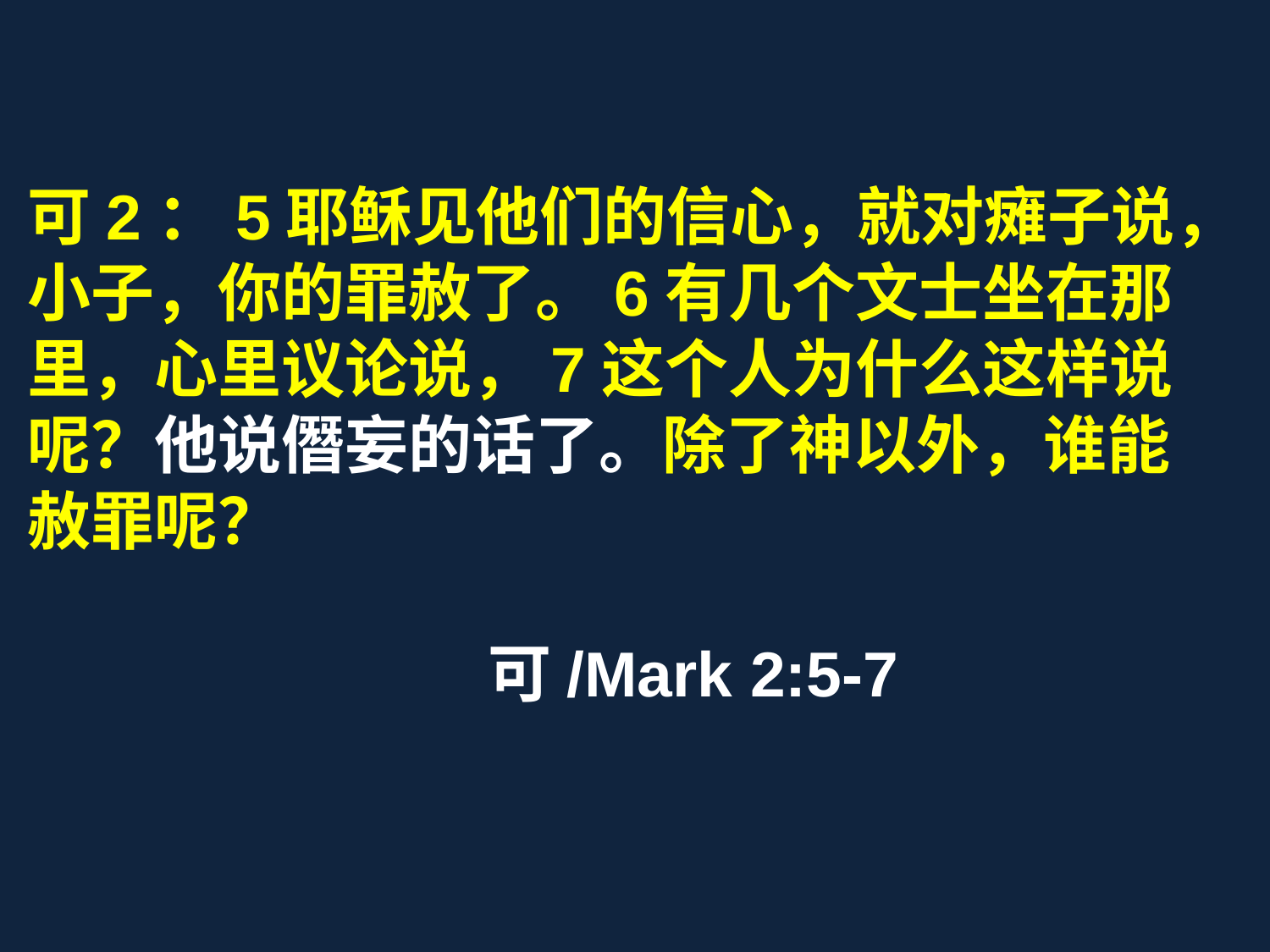

可2：5耶稣见他们的信心，就对瘫子说，小子，你的罪赦了。6有几个文士坐在那里，心里议论说，7这个人为什么这样说呢？他说僭妄的话了。除了神以外，谁能赦罪呢？
                                可/Mark 2:5-7